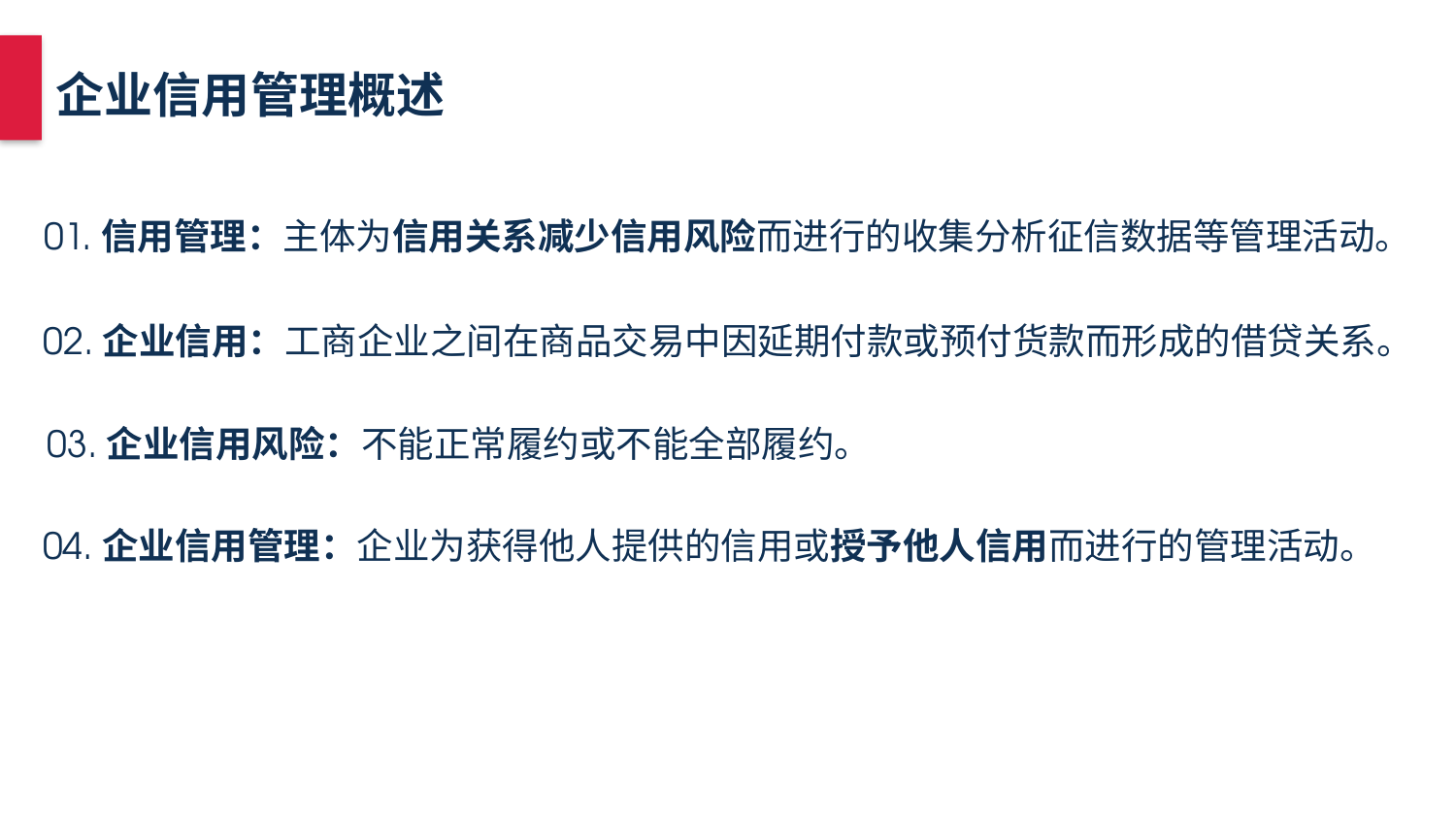

并列关系
企业信用管理概述
01
01.信用管理：主体为信用关系减少信用风险而进行的收集分析征信数据等管理活动。
02.企业信用：工商企业之间在商品交易中因延期付款或预付货款而形成的借贷关系。

05
02
商品房屋质量纠纷处理
商品房屋的广告宣传
03.企业信用风险：不能正常履约或不能全部履约。

04.企业信用管理：企业为获得他人提供的信用或授予他人信用而进行的管理活动。

04
03
商品房屋的交付
商品房屋的销售